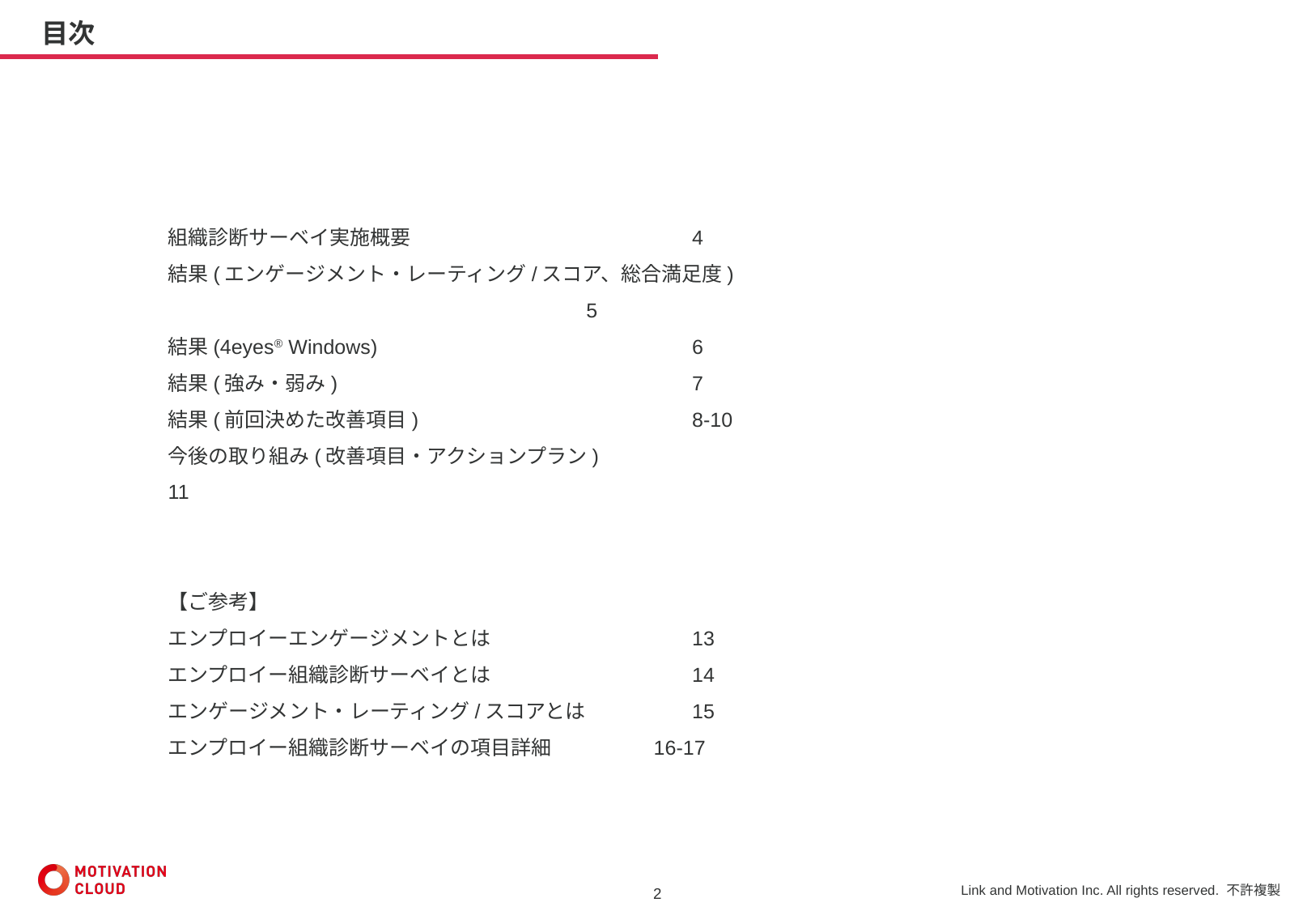

目次
組織診断サーベイ実施概要	　　　　　4
結果(エンゲージメント・レーティング/スコア、総合満足度)	5
結果(4eyes® Windows)	　　　　　6
結果(強み・弱み)	　　　　　7
結果(前回決めた改善項目)	　　　　　8-10
今後の取り組み(改善項目・アクションプラン)	　　　　　11

【ご参考】
エンプロイーエンゲージメントとは	　　　　　13
エンプロイー組織診断サーベイとは	　　　　　14
エンゲージメント・レーティング/スコアとは	　　　　　15
エンプロイー組織診断サーベイの項目詳細　　　　	16-17
2